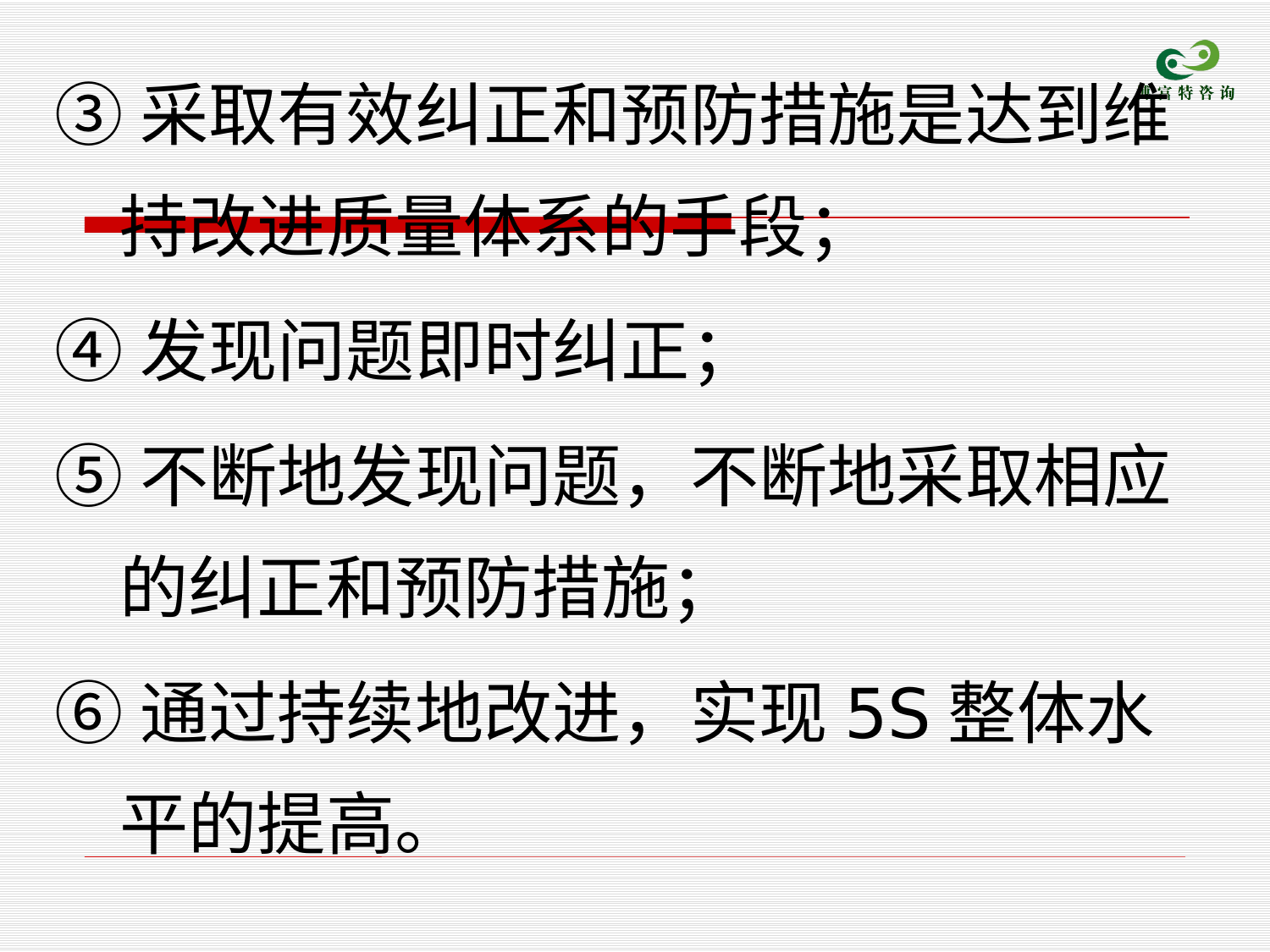

③采取有效纠正和预防措施是达到维持改进质量体系的手段；
④发现问题即时纠正；
⑤不断地发现问题，不断地采取相应的纠正和预防措施；
⑥通过持续地改进，实现5S整体水平的提高。
773